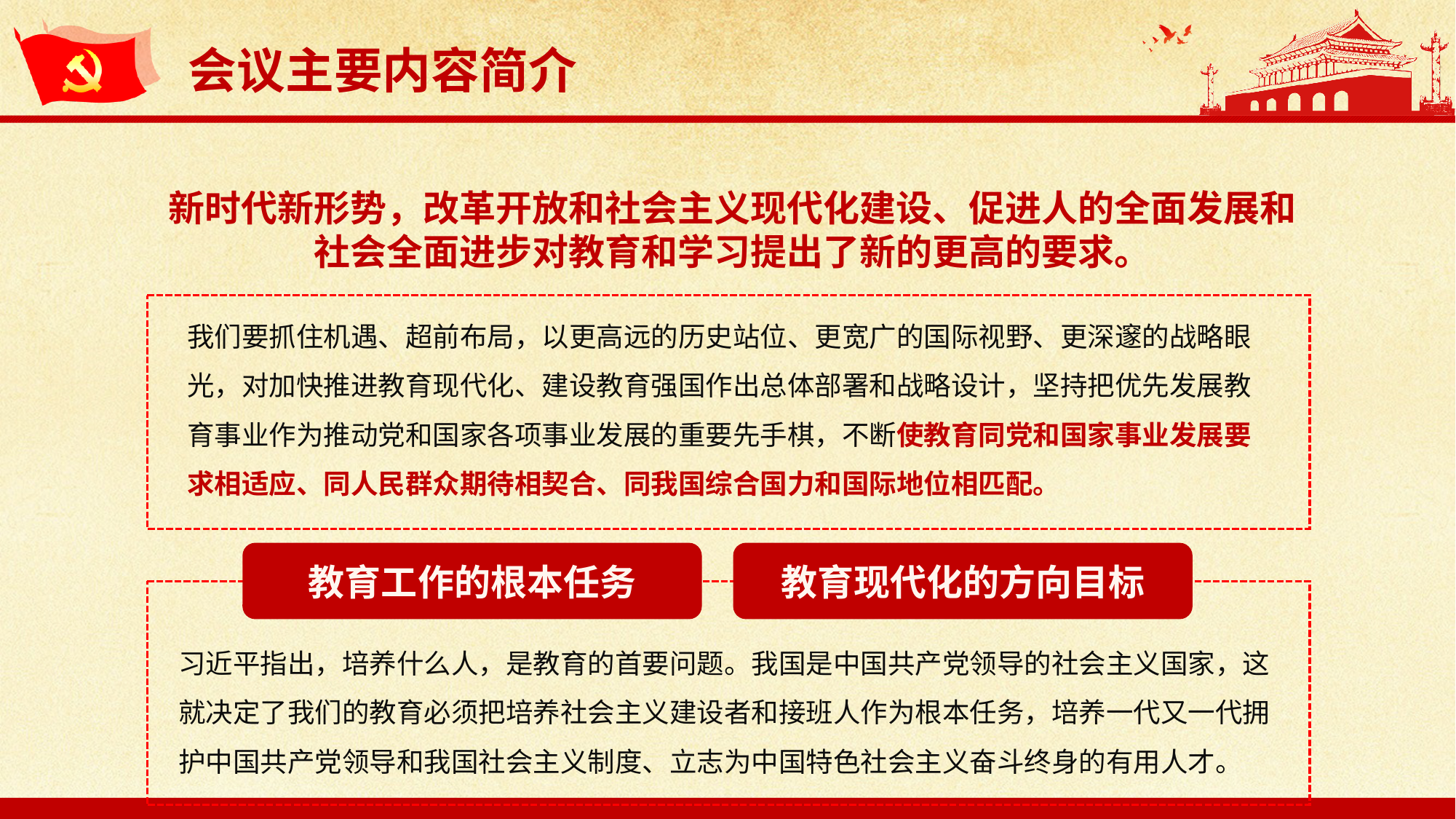

新时代新形势，改革开放和社会主义现代化建设、促进人的全面发展和社会全面进步对教育和学习提出了新的更高的要求。

我们要抓住机遇、超前布局，以更高远的历史站位、更宽广的国际视野、更深邃的战略眼光，对加快推进教育现代化、建设教育强国作出总体部署和战略设计，坚持把优先发展教育事业作为推动党和国家各项事业发展的重要先手棋，不断使教育同党和国家事业发展要求相适应、同人民群众期待相契合、同我国综合国力和国际地位相匹配。
教育工作的根本任务
教育现代化的方向目标

习近平指出，培养什么人，是教育的首要问题。我国是中国共产党领导的社会主义国家，这就决定了我们的教育必须把培养社会主义建设者和接班人作为根本任务，培养一代又一代拥护中国共产党领导和我国社会主义制度、立志为中国特色社会主义奋斗终身的有用人才。